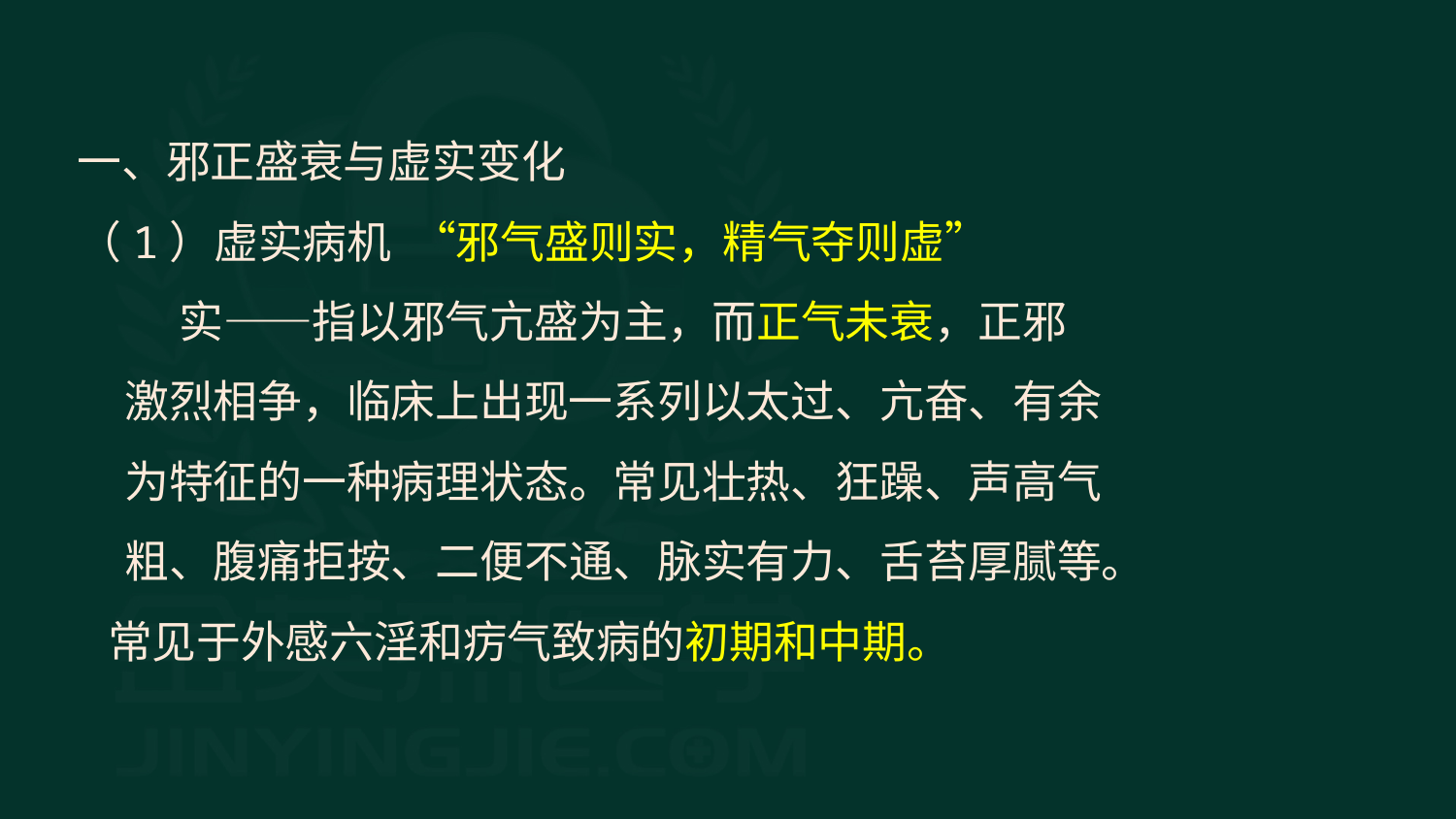

一、邪正盛衰与虚实变化
（1）虚实病机  “邪气盛则实，精气夺则虚”
　 实——指以邪气亢盛为主，而正气未衰，正邪激烈相争，临床上出现一系列以太过、亢奋、有余为特征的一种病理状态。常见壮热、狂躁、声高气粗、腹痛拒按、二便不通、脉实有力、舌苔厚腻等。
  常见于外感六淫和疠气致病的初期和中期。